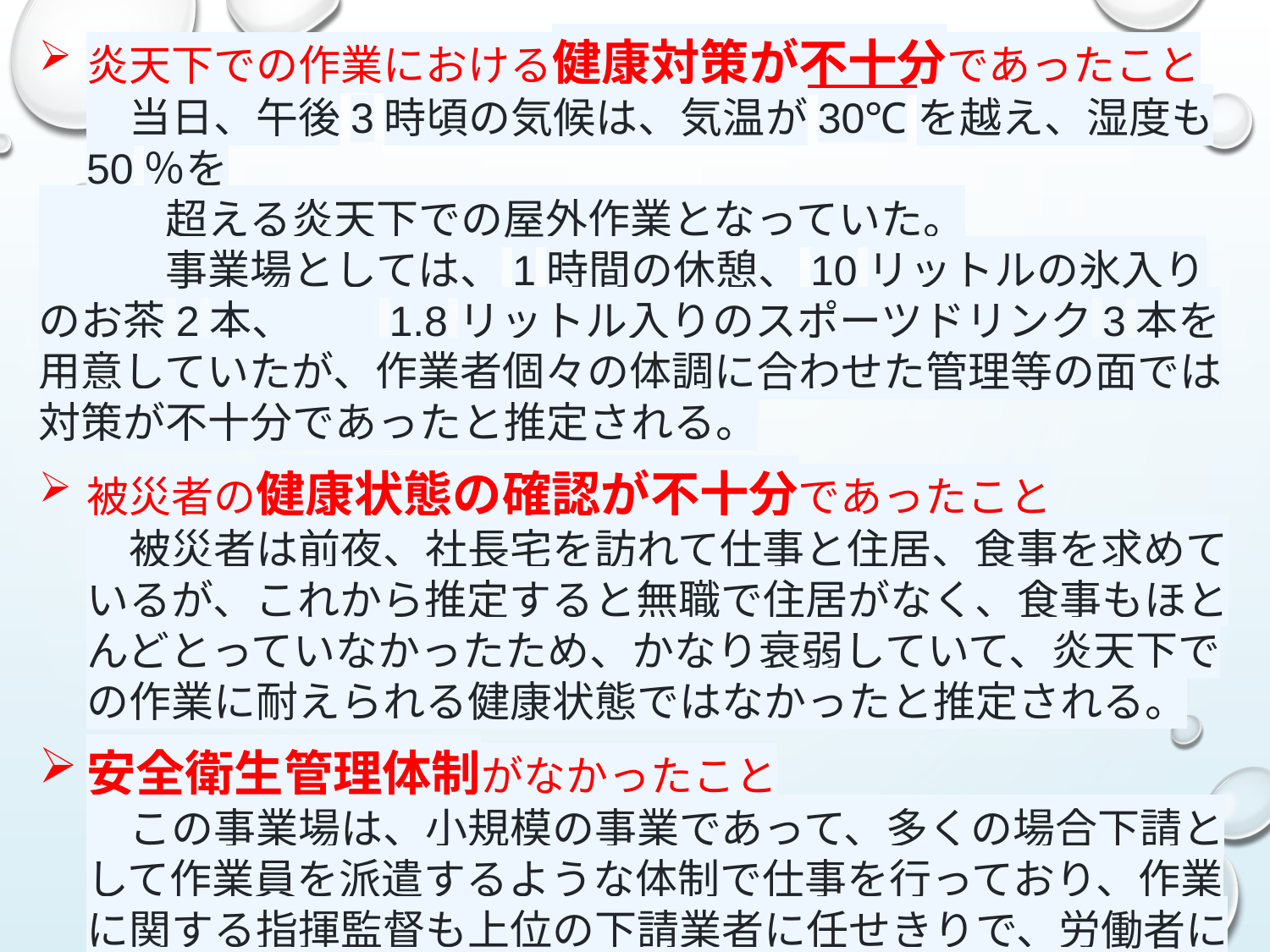

炎天下での作業における健康対策が不十分であったこと
　当日、午後3時頃の気候は、気温が30℃を越え、湿度も50％を
　　　超える炎天下での屋外作業となっていた。
　　　事業場としては、1時間の休憩、10リットルの氷入りのお茶2本、　　1.8リットル入りのスポーツドリンク3本を用意していたが、作業者個々の体調に合わせた管理等の面では対策が不十分であったと推定される。

被災者の健康状態の確認が不十分であったこと
　被災者は前夜、社長宅を訪れて仕事と住居、食事を求めているが、これから推定すると無職で住居がなく、食事もほとんどとっていなかったため、かなり衰弱していて、炎天下での作業に耐えられる健康状態ではなかったと推定される。

安全衛生管理体制がなかったこと
　この事業場は、小規模の事業であって、多くの場合下請として作業員を派遣するような体制で仕事を行っており、作業に関する指揮監督も上位の下請業者に任せきりで、労働者に関する安全衛生管理をほとんど実施していなかった。